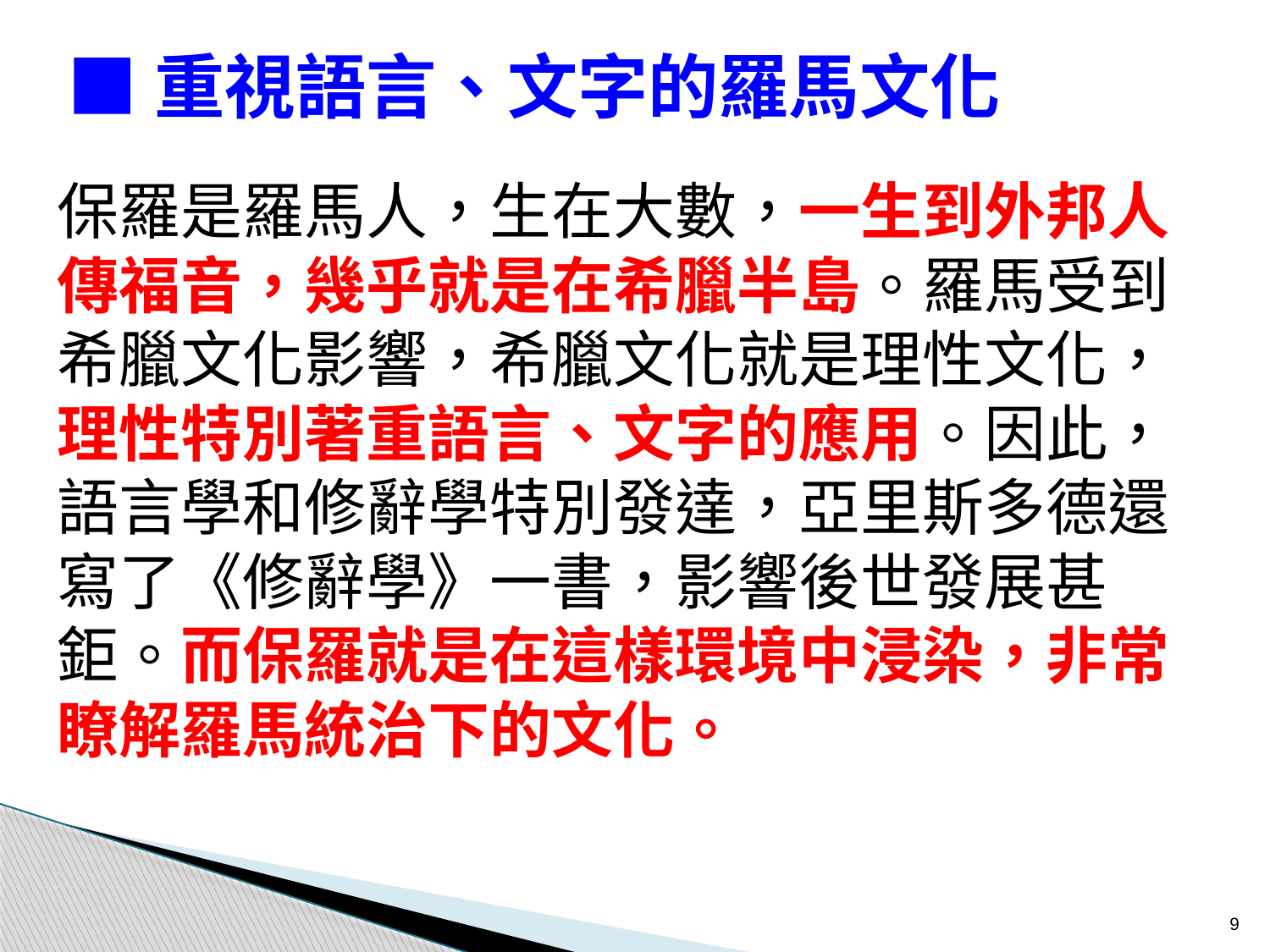

■重視語言、文字的羅馬文化
保羅是羅馬人，生在大數，一生到外邦人傳福音，幾乎就是在希臘半島。羅馬受到希臘文化影響，希臘文化就是理性文化，理性特別著重語言、文字的應用。因此，語言學和修辭學特別發達，亞里斯多德還寫了《修辭學》一書，影響後世發展甚鉅。而保羅就是在這樣環境中浸染，非常瞭解羅馬統治下的文化。
9